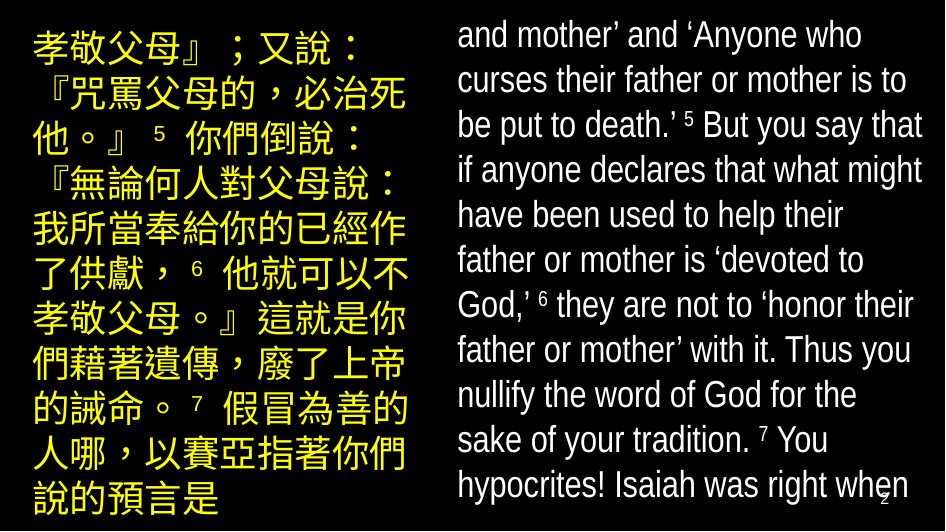

and mother’ and ‘Anyone who curses their father or mother is to be put to death.’ 5 But you say that if anyone declares that what might have been used to help their father or mother is ‘devoted to God,’ 6 they are not to ‘honor their father or mother’ with it. Thus you nullify the word of God for the sake of your tradition. 7 You hypocrites! Isaiah was right when
孝敬父母』；又說：『咒罵父母的，必治死他。』5 你們倒說：『無論何人對父母說：我所當奉給你的已經作了供獻，6 他就可以不孝敬父母。』這就是你們藉著遺傳，廢了上帝的誡命。7 假冒為善的人哪，以賽亞指著你們說的預言是
2